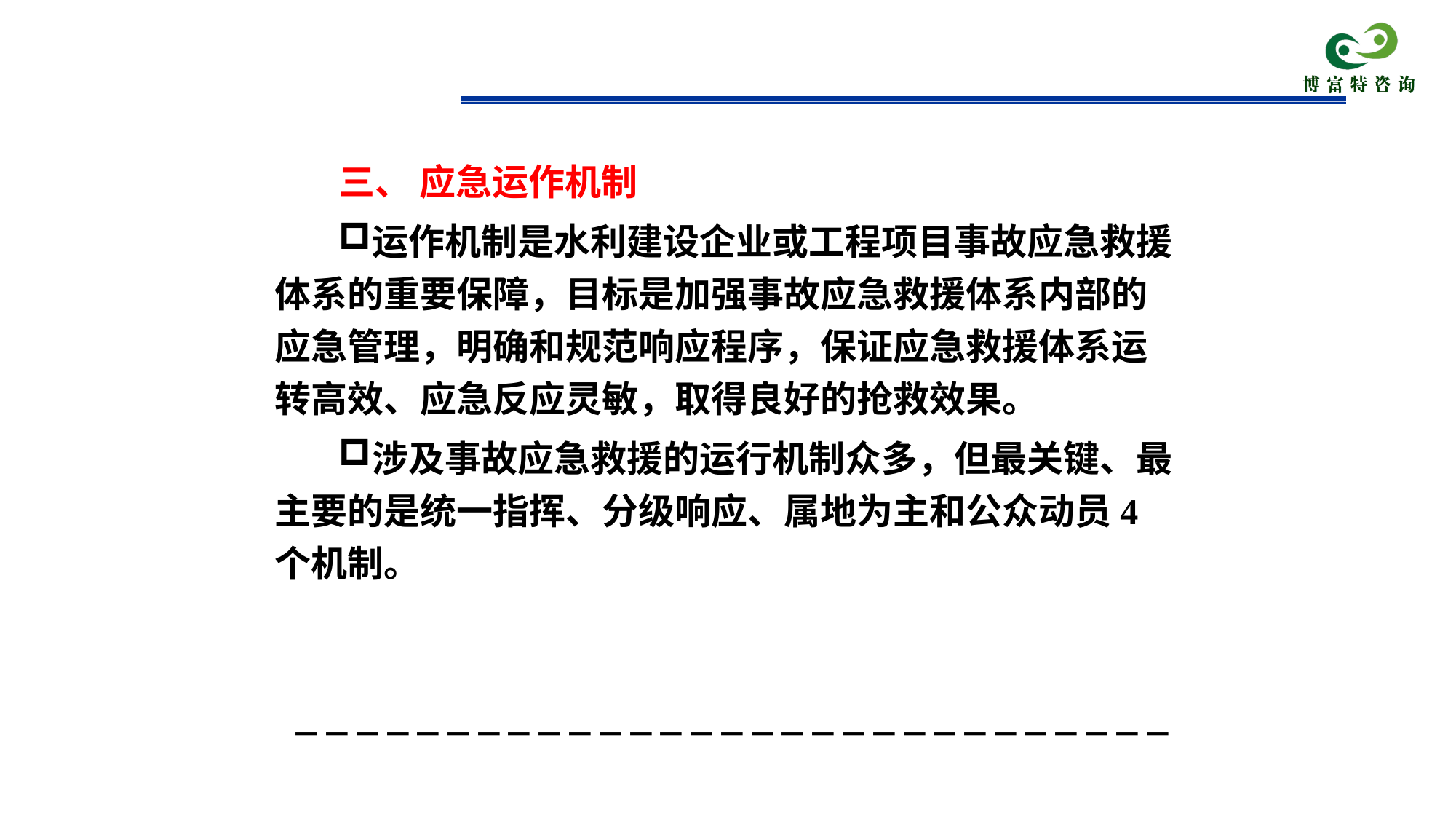

三、 应急运作机制
运作机制是水利建设企业或工程项目事故应急救援体系的重要保障，目标是加强事故应急救援体系内部的应急管理，明确和规范响应程序，保证应急救援体系运转高效、应急反应灵敏，取得良好的抢救效果。
涉及事故应急救援的运行机制众多，但最关键、最主要的是统一指挥、分级响应、属地为主和公众动员4个机制。
－－－－－－－－－－－－－－－－－－－－－－－－－－－－－